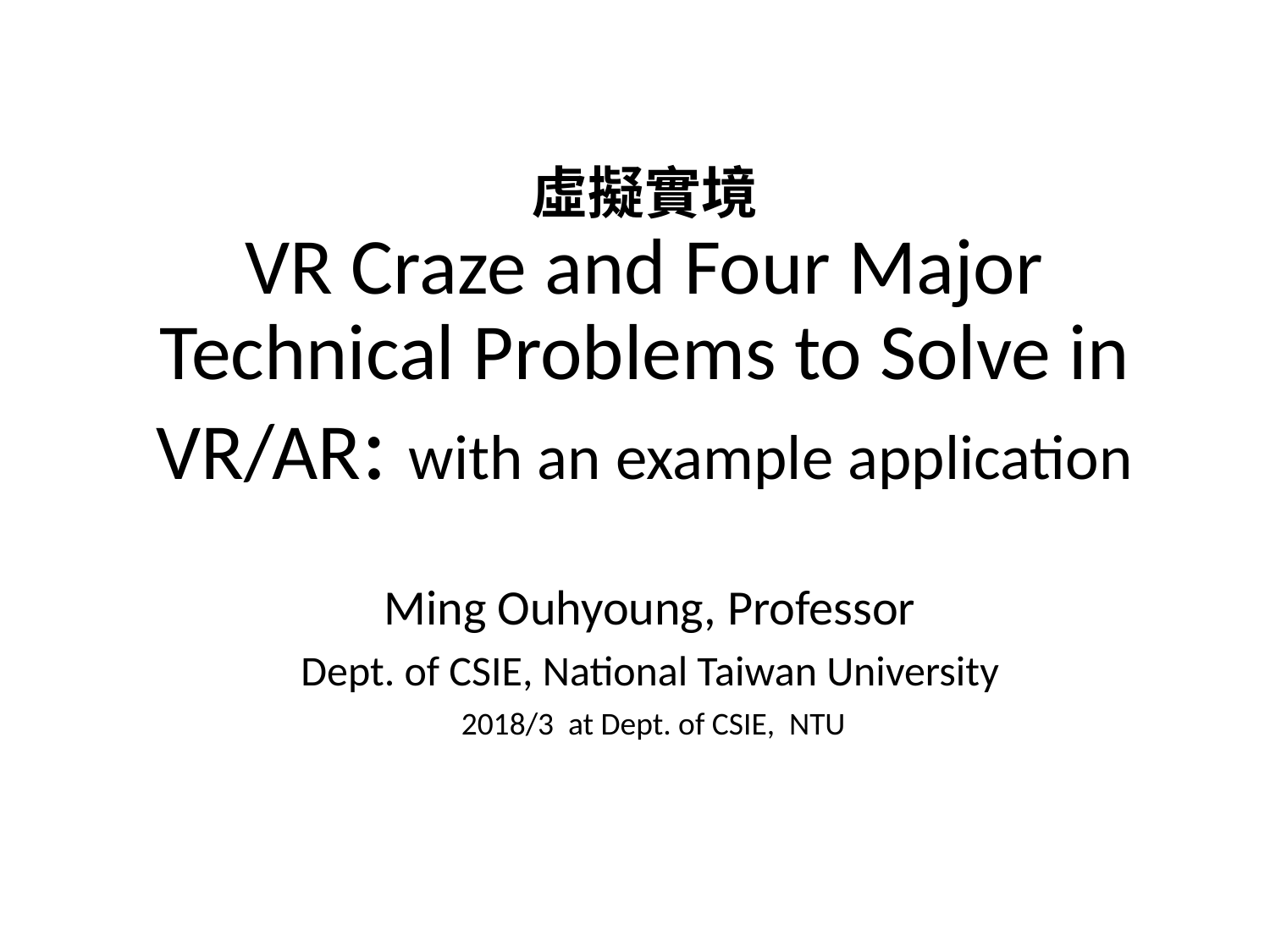

# 虛擬實境 VR Craze and Four Major Technical Problems to Solve in VR/AR: with an example application
Ming Ouhyoung, Professor
Dept. of CSIE, National Taiwan University
 2018/3  at Dept. of CSIE,  NTU